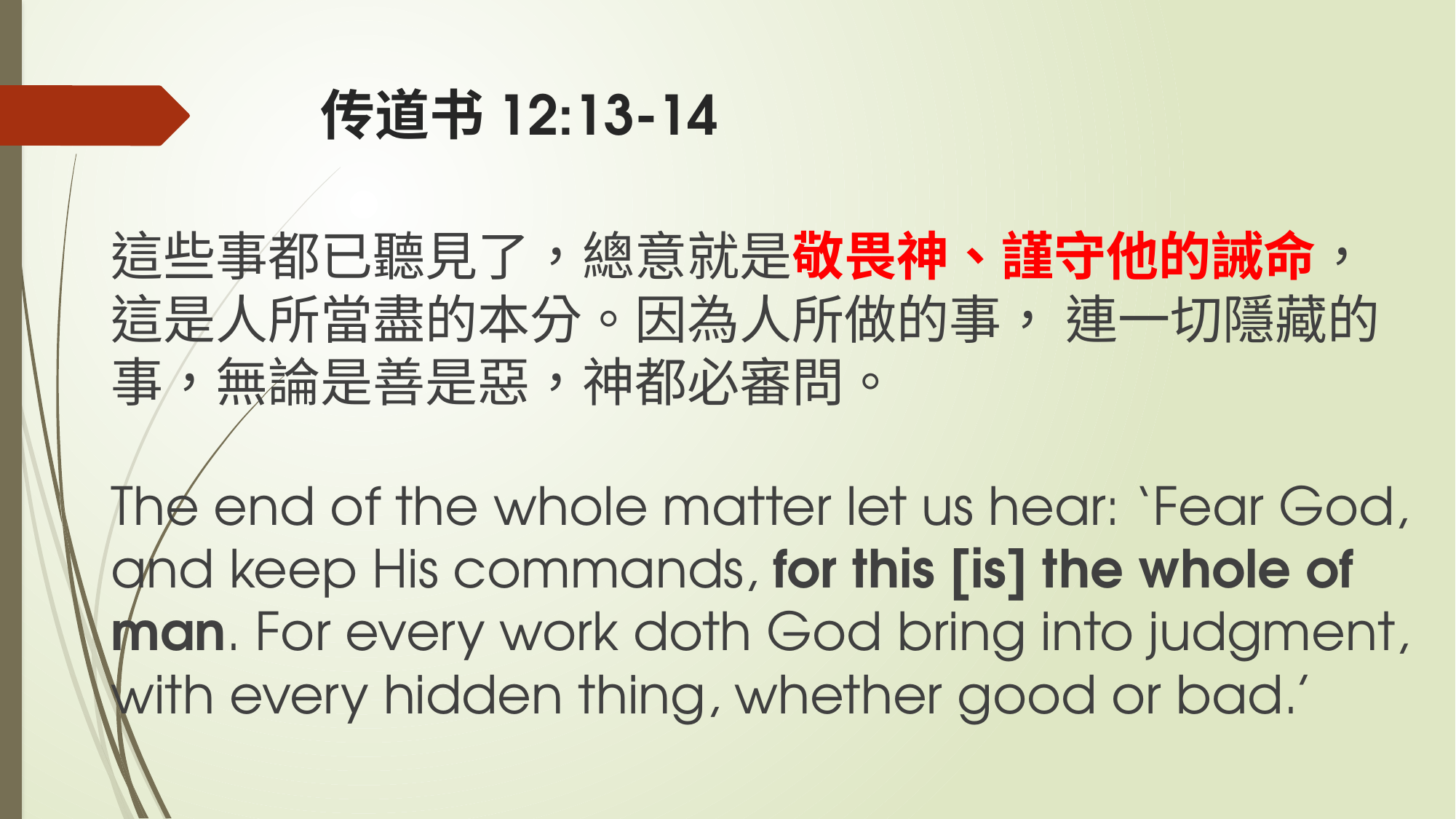

# 传道书12:13-14
這些事都已聽見了，總意就是敬畏神、謹守他的誡命，這是人所當盡的本分。因為人所做的事， 連一切隱藏的事，無論是善是惡，神都必審問。

The end of the whole matter let us hear: ‘Fear God, and keep His commands, for this [is] the whole of man. For every work doth God bring into judgment, with every hidden thing, whether good or bad.’